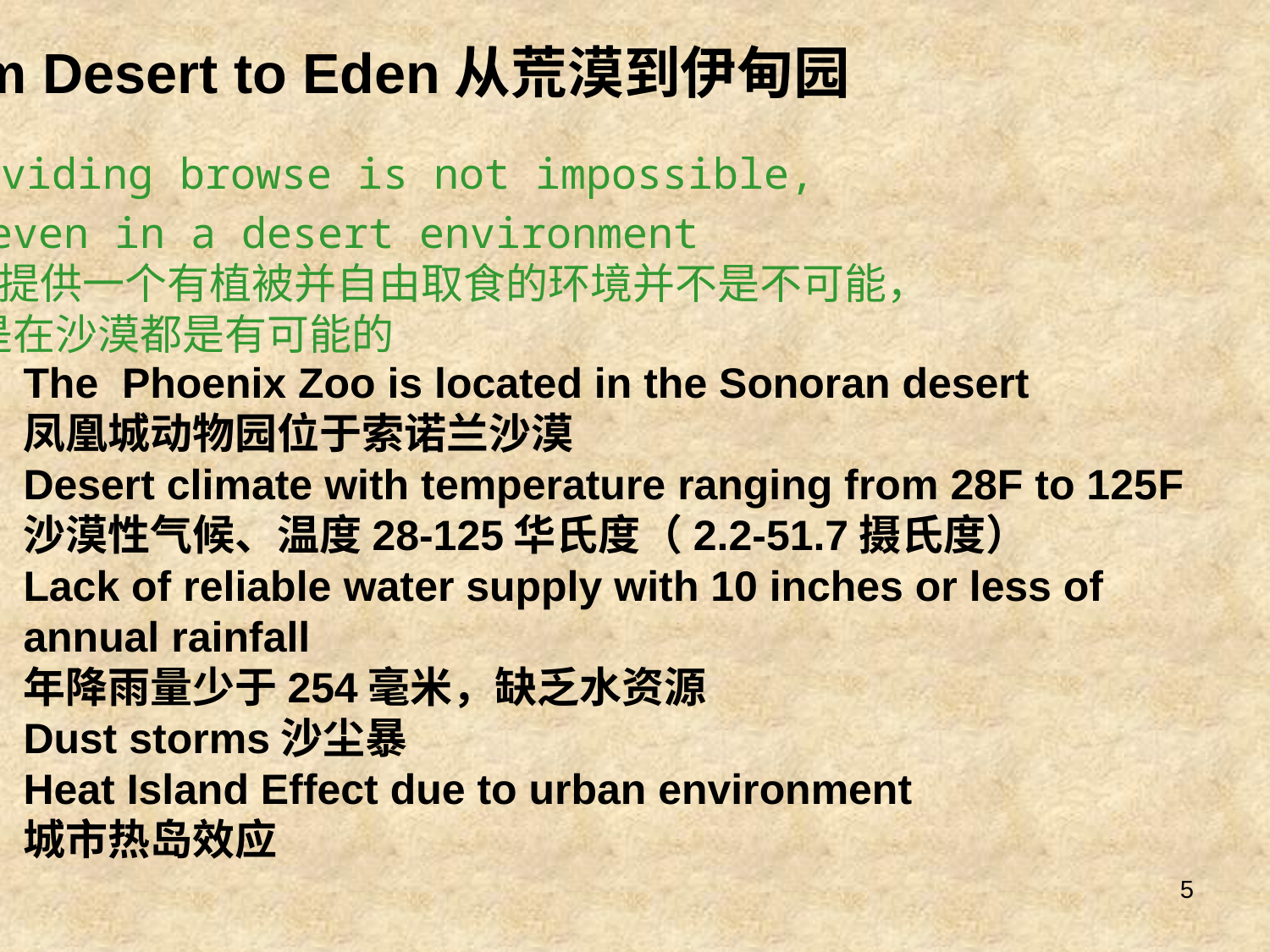

From Desert to Eden从荒漠到伊甸园
 Providing browse is not impossible,
not even in a desert environment
    提供一个有植被并自由取食的环境并不是不可能，
即使是在沙漠都是有可能的
The  Phoenix Zoo is located in the Sonoran desert
凤凰城动物园位于索诺兰沙漠
Desert climate with temperature ranging from 28F to 125F
沙漠性气候、温度28-125华氏度（2.2-51.7摄氏度）
Lack of reliable water supply with 10 inches or less of annual rainfall
年降雨量少于254毫米，缺乏水资源
Dust storms沙尘暴
Heat Island Effect due to urban environment
城市热岛效应
5